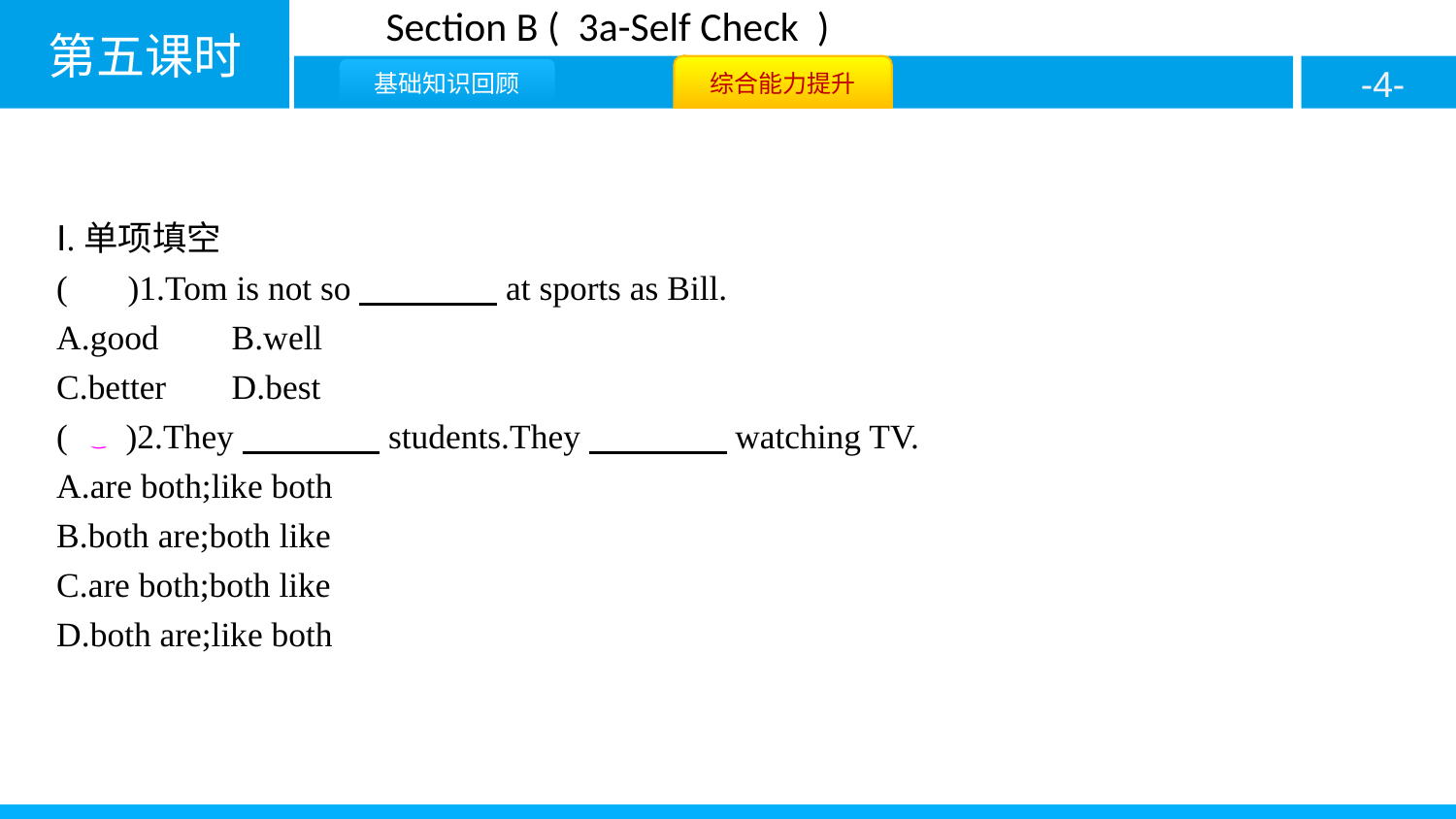

Ⅰ.单项填空
(  A  )1.Tom is not so　　　　at sports as Bill.
A.good	      B.well
C.better	      D.best
(  C  )2.They　　　　students.They　　　　watching TV.
A.are both;like both
B.both are;both like
C.are both;both like
D.both are;like both